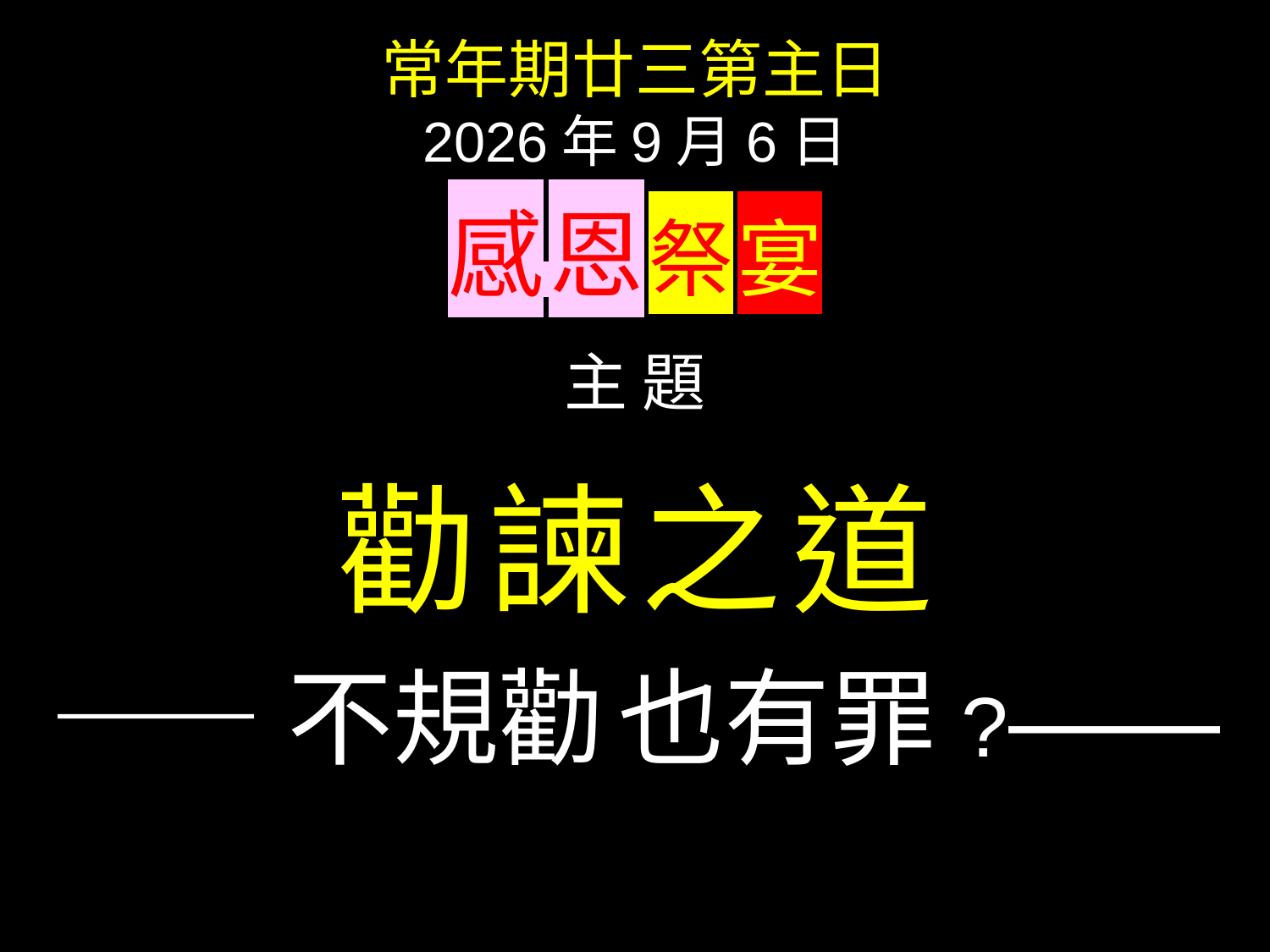

常年期廿三第主日
2026年9月6日
感 恩 祭 宴

主 題

勸諫之道
——不規勸 也有罪?——